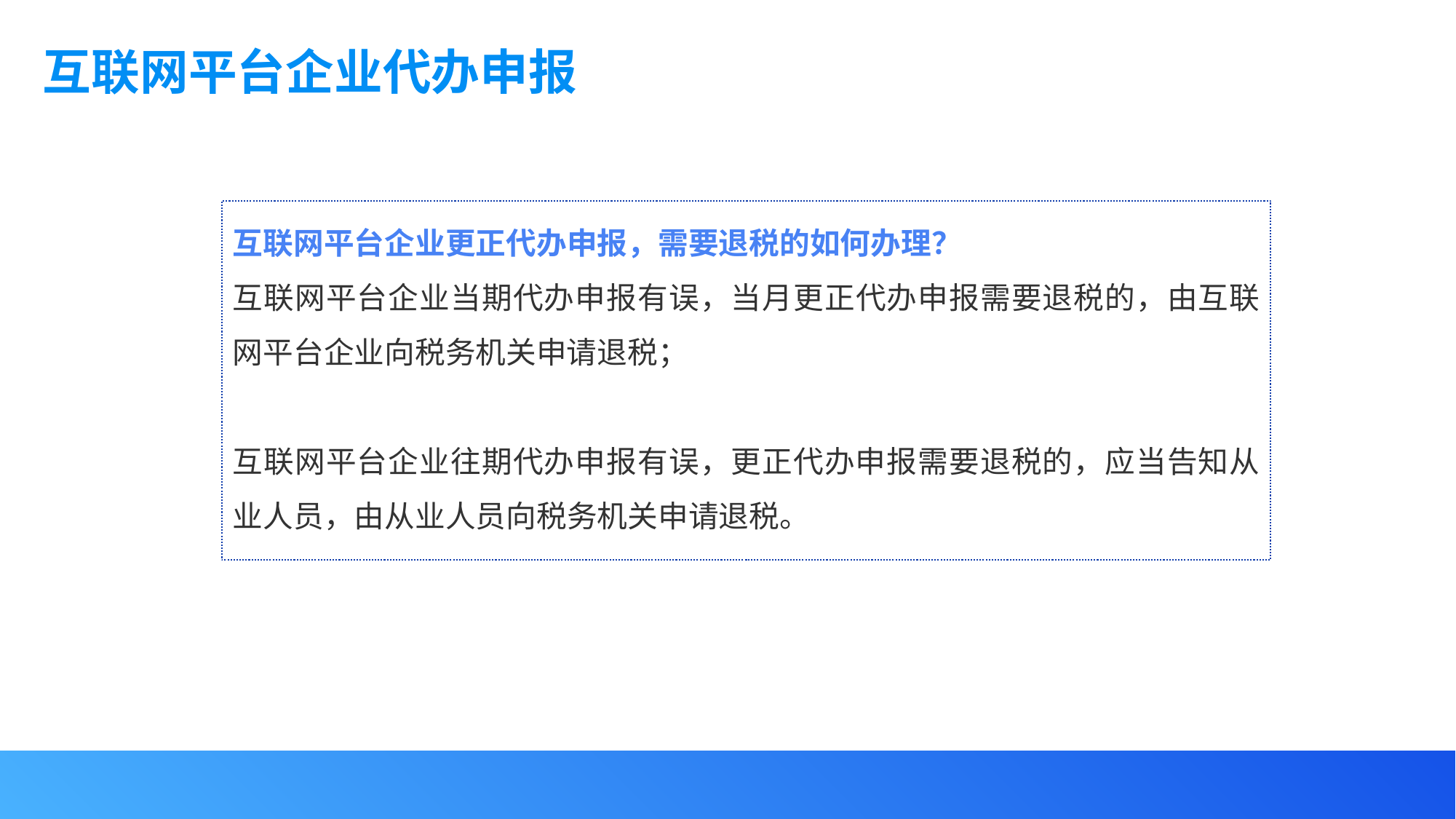

互联网平台企业代办申报
互联网平台企业更正代办申报，需要退税的如何办理？
互联网平台企业当期代办申报有误，当月更正代办申报需要退税的，由互联网平台企业向税务机关申请退税；

互联网平台企业往期代办申报有误，更正代办申报需要退税的，应当告知从业人员，由从业人员向税务机关申请退税。